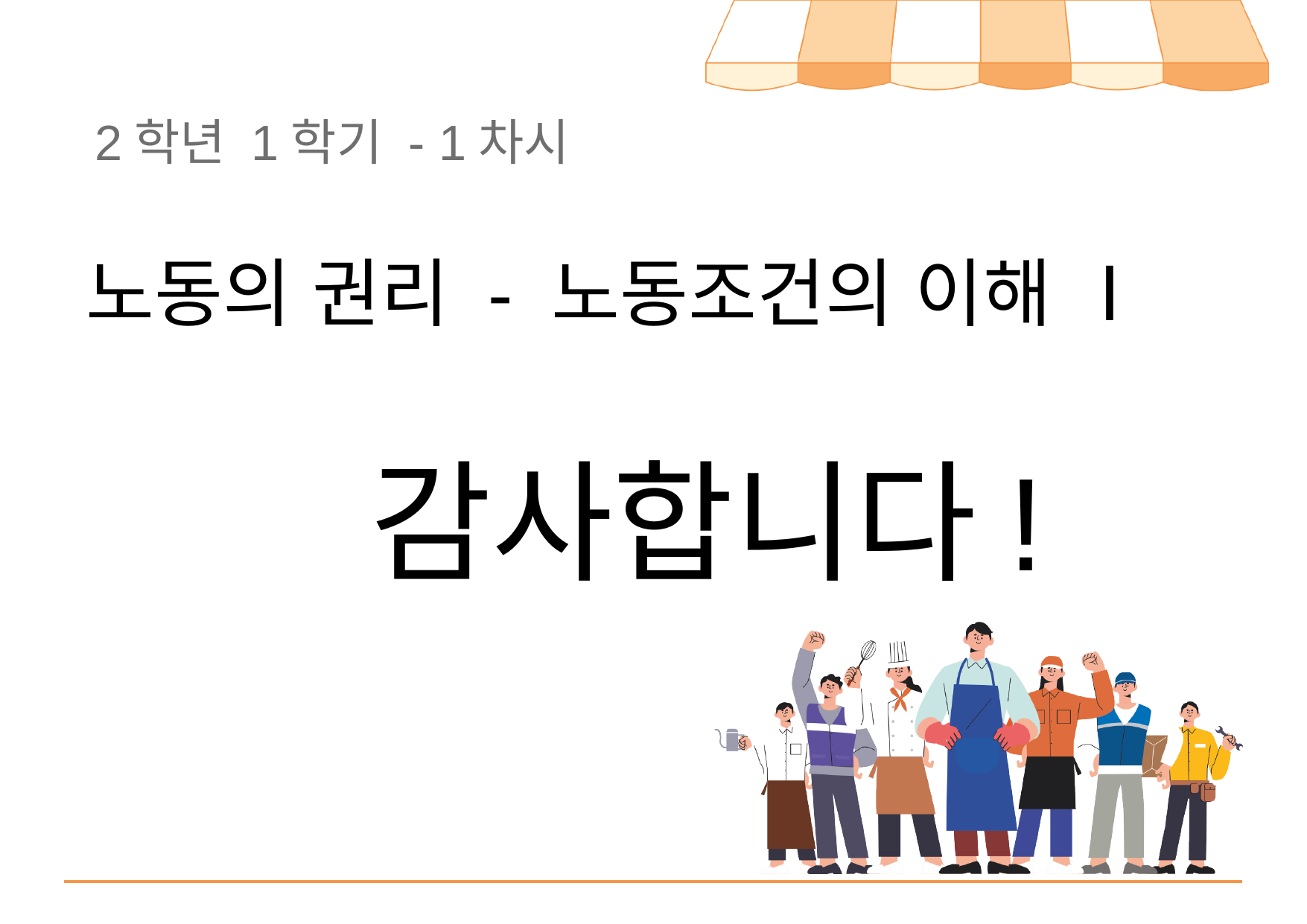

2학년 1학기 - 1차시
노동의 권리 - 노동조건의 이해 Ⅰ
감사합니다!